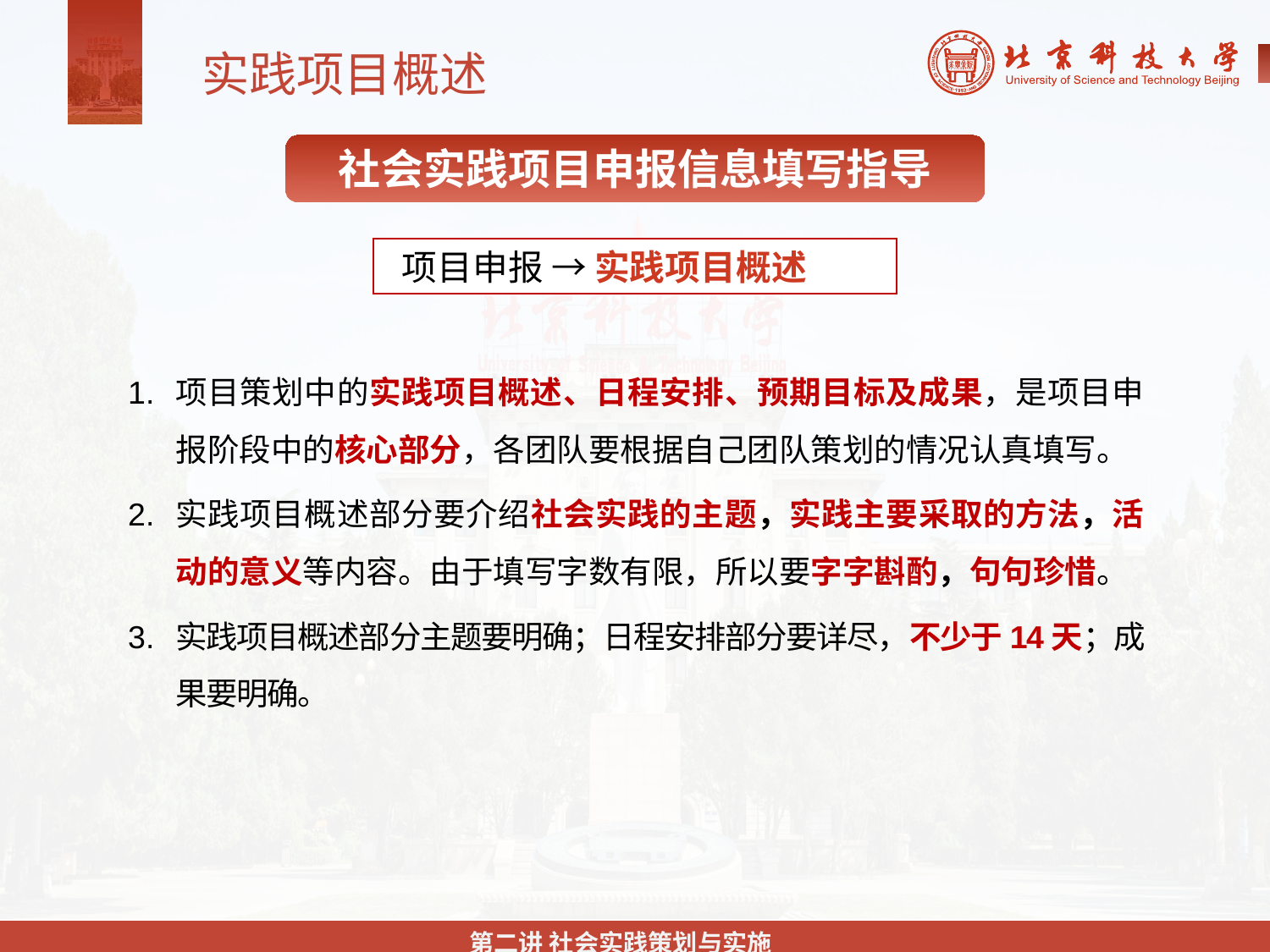

实践项目概述
社会实践项目申报信息填写指导
 项目申报 → 实践项目概述
项目策划中的实践项目概述、日程安排、预期目标及成果，是项目申报阶段中的核心部分，各团队要根据自己团队策划的情况认真填写。
实践项目概述部分要介绍社会实践的主题，实践主要采取的方法，活动的意义等内容。由于填写字数有限，所以要字字斟酌，句句珍惜。
实践项目概述部分主题要明确；日程安排部分要详尽，不少于14天；成果要明确。